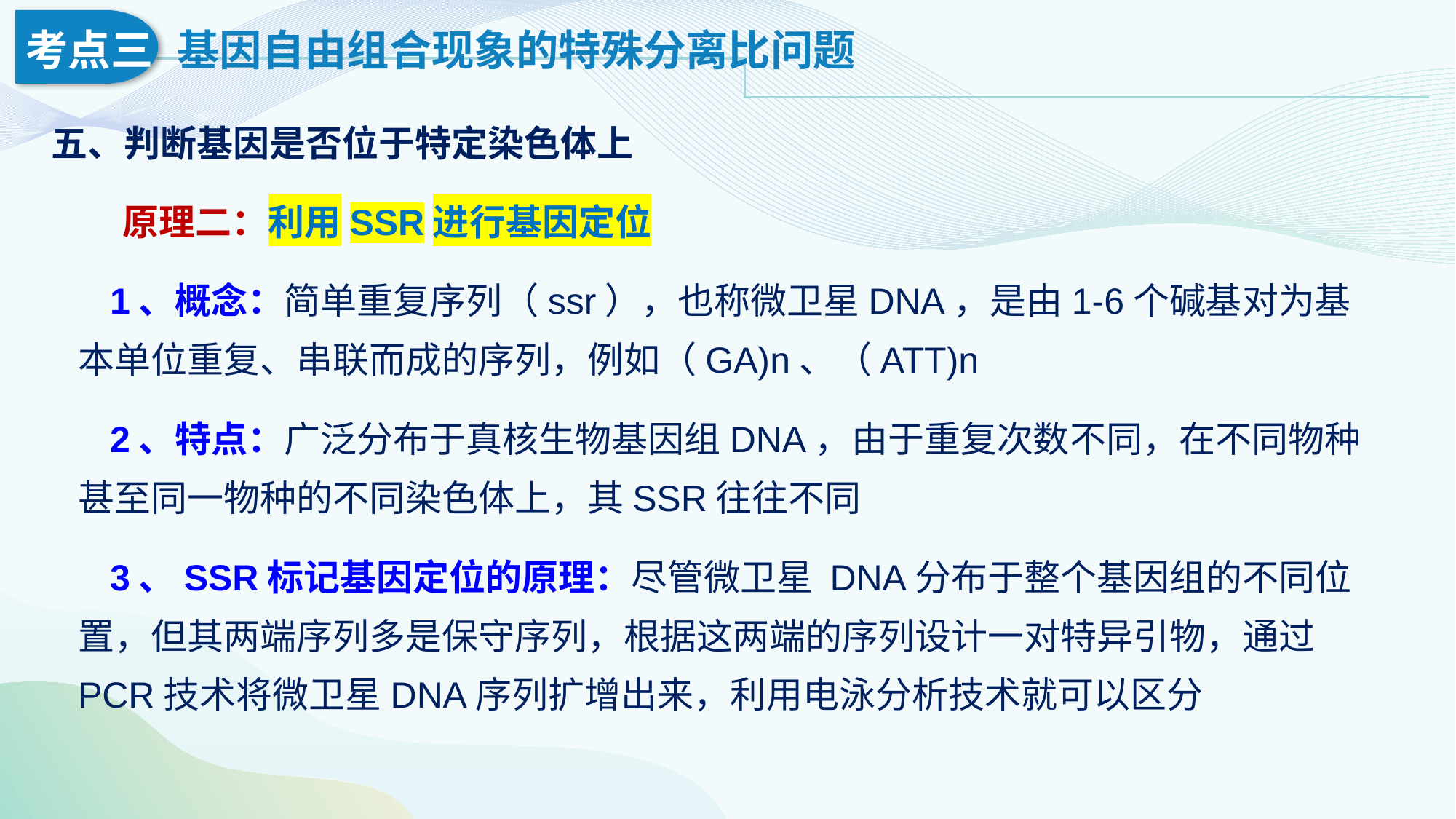

五、判断基因是否位于特定染色体上
原理二：利用SSR进行基因定位
1、概念：简单重复序列（ssr），也称微卫星DNA，是由1-6个碱基对为基本单位重复、串联而成的序列，例如（GA)n、（ATT)n
2、特点：广泛分布于真核生物基因组DNA，由于重复次数不同，在不同物种甚至同一物种的不同染色体上，其SSR往往不同
3、SSR标记基因定位的原理：尽管微卫星 DNA分布于整个基因组的不同位置，但其两端序列多是保守序列，根据这两端的序列设计一对特异引物，通过PCR技术将微卫星DNA序列扩增出来，利用电泳分析技术就可以区分